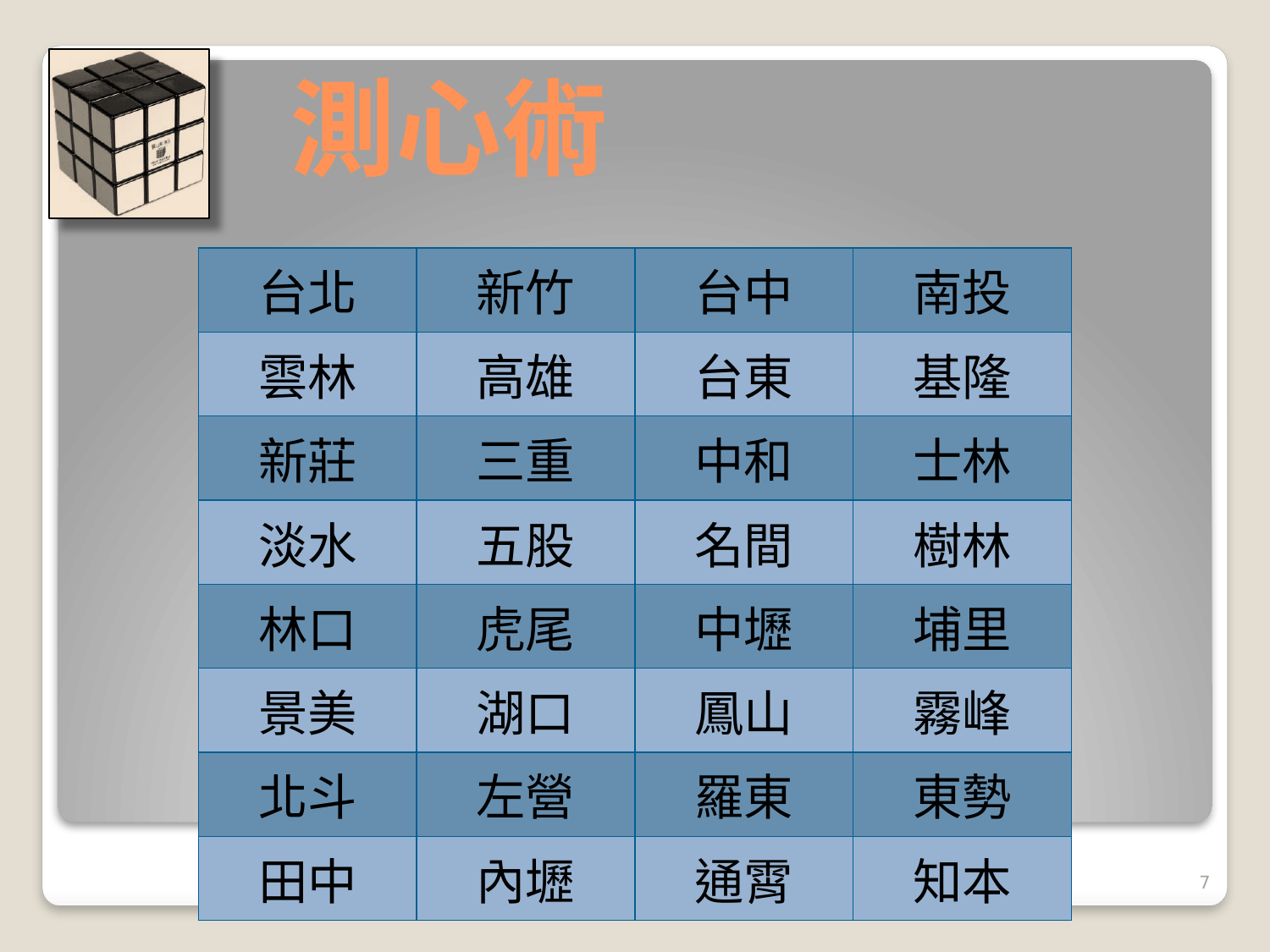

# 測心術
| 台北 | 新竹 | 台中 | 南投 |
| --- | --- | --- | --- |
| 雲林 | 高雄 | 台東 | 基隆 |
| 新莊 | 三重 | 中和 | 士林 |
| 淡水 | 五股 | 名間 | 樹林 |
| 林口 | 虎尾 | 中壢 | 埔里 |
| 景美 | 湖口 | 鳳山 | 霧峰 |
| 北斗 | 左營 | 羅東 | 東勢 |
| 田中 | 內壢 | 通霄 | 知本 |
7